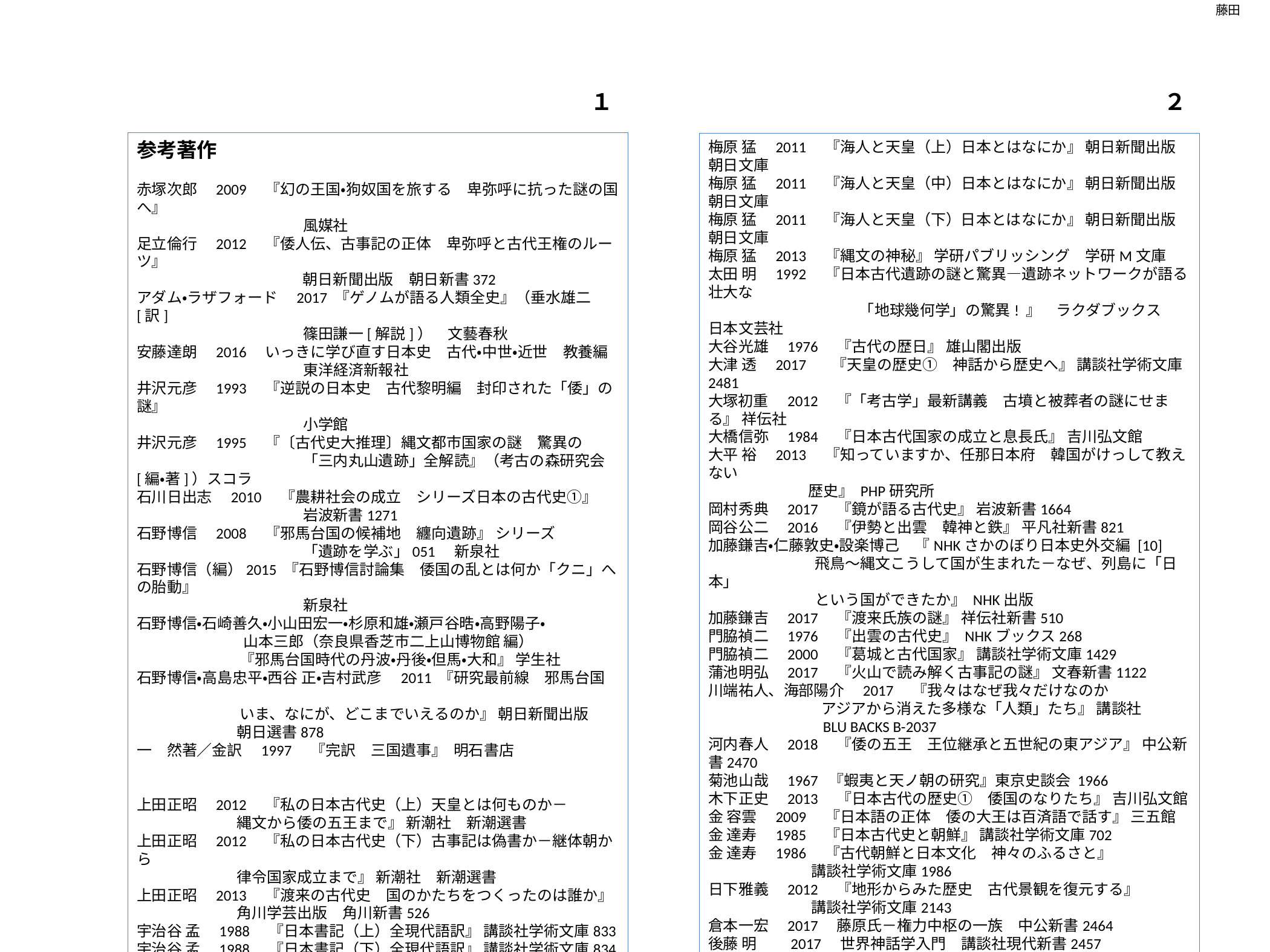

藤田
１
２
参考著作

赤塚次郎　2009　『幻の王国・狗奴国を旅する　卑弥呼に抗った謎の国へ』
　　　　　　　　　　　風媒社
足立倫行　2012　『倭人伝、古事記の正体　卑弥呼と古代王権のルーツ』
　　　　　　　　　　　朝日新聞出版　朝日新書372
アダム・ラザフォード　2017 『ゲノムが語る人類全史』（垂水雄二[訳]
　　　　　　　　　　　篠田謙一[解説]）　文藝春秋
安藤達朗　2016　いっきに学び直す日本史　古代・中世・近世　教養編
　　　　　　　　　　　東洋経済新報社
井沢元彦　1993　『逆説の日本史　古代黎明編　封印された「倭」の謎』
　　　　　　　　　　　小学館
井沢元彦　1995　『〔古代史大推理〕縄文都市国家の謎　驚異の
　　　　　　　　　　　「三内丸山遺跡」全解読』（考古の森研究会 [編・著]）スコラ
石川日出志　2010　『農耕社会の成立　シリーズ日本の古代史①』
　　　　　　　　　　　岩波新書1271
石野博信　2008　『邪馬台国の候補地　纏向遺跡』 シリーズ
　　　　　　　　　　　「遺跡を学ぶ」051　新泉社
石野博信（編）2015 『石野博信討論集　倭国の乱とは何か「クニ」への胎動』
　　　　　　　　　　　新泉社
石野博信・石崎善久・小山田宏一・杉原和雄・瀬戸谷晧・高野陽子・
                               山本三郎（奈良県香芝市二上山博物館 編）
                              『邪馬台国時代の丹波・丹後・但馬・大和』 学生社
石野博信・高島忠平・西谷 正・吉村武彦　2011 『研究最前線　邪馬台国
                              いま、なにが、どこまでいえるのか』 朝日新聞出版
                             朝日選書878
一　然著／金訳　1997　『完訳　三国遺事』  明石書店

上田正昭　2012　『私の日本古代史（上）天皇とは何ものか－
                             縄文から倭の五王まで』 新潮社　新潮選書
上田正昭　2012　『私の日本古代史（下）古事記は偽書か－継体朝から
                             律令国家成立まで』 新潮社　新潮選書
上田正昭　2013　『渡来の古代史　国のかたちをつくったのは誰か』
                             角川学芸出版　角川新書526
宇治谷 孟　1988　『日本書記（上）全現代語訳』 講談社学術文庫833
宇治谷 孟　1988　『日本書記（下）全現代語訳』 講談社学術文庫834
宇野正美　1992    『古代ユダヤは日本に封印された』 日本文芸社
梅原 猛　2010　『葬られた王朝　古代出雲の謎を解く』 新潮社
梅原 猛　2011　『海人と天皇（上）日本とはなにか』 朝日新聞出版 朝日文庫
梅原 猛　2011　『海人と天皇（中）日本とはなにか』 朝日新聞出版 朝日文庫
梅原 猛　2011　『海人と天皇（下）日本とはなにか』 朝日新聞出版 朝日文庫
梅原 猛　2013　『縄文の神秘』 学研パブリッシング　学研M文庫
太田 明　1992　『日本古代遺跡の謎と驚異―遺跡ネットワークが語る壮大な
　　　　　　　　　　「地球幾何学」の驚異! 』　ラクダブックス　日本文芸社
大谷光雄　1976　『古代の歴日』 雄山閣出版
大津 透　2017　  『天皇の歴史①　神話から歴史へ』 講談社学術文庫 2481
大塚初重　2012　『「考古学」最新講義　古墳と被葬者の謎にせまる』 祥伝社
大橋信弥　1984　『日本古代国家の成立と息長氏』 吉川弘文館
大平 裕　2013　『知っていますか、任那日本府　韓国がけっして教えない
                             歴史』 PHP研究所
岡村秀典　2017　『鏡が語る古代史』 岩波新書1664
岡谷公二　2016　『伊勢と出雲　韓神と鉄』 平凡社新書821
加藤鎌吉・仁藤敦史・設楽博己　『NHKさかのぼり日本史外交編 [10]
                               飛鳥～縄文こうして国が生まれた－なぜ、列島に「日本」
                               という国ができたか』 NHK出版
加藤鎌吉　2017　『渡来氏族の謎』 祥伝社新書510
門脇禎二　1976　『出雲の古代史』 NHKブックス268
門脇禎二　2000　『葛城と古代国家』 講談社学術文庫1429
蒲池明弘　2017　『火山で読み解く古事記の謎』 文春新書1122
川端祐人、海部陽介　2017　『我々はなぜ我々だけなのか
                                 アジアから消えた多様な「人類」たち』 講談社
                                 BLU BACKS B-2037
河内春人　2018　『倭の五王　王位継承と五世紀の東アジア』 中公新書2470
菊池山哉　1967  『蝦夷と天ノ朝の研究』東京史談会 1966
木下正史　2013　『日本古代の歴史①　倭国のなりたち』 吉川弘文館
金 容雲　2009　『日本語の正体　倭の大王は百済語で話す』 三五館
金 達寿　1985　『日本古代史と朝鮮』 講談社学術文庫702
金 達寿　1986　『古代朝鮮と日本文化　神々のふるさと』
                              講談社学術文庫1986
日下雅義　2012　『地形からみた歴史　古代景観を復元する』
                              講談社学術文庫2143
倉本一宏　2017　藤原氏－権力中枢の一族　中公新書2464
後藤 明　　2017　世界神話学入門　講談社現代新書2457